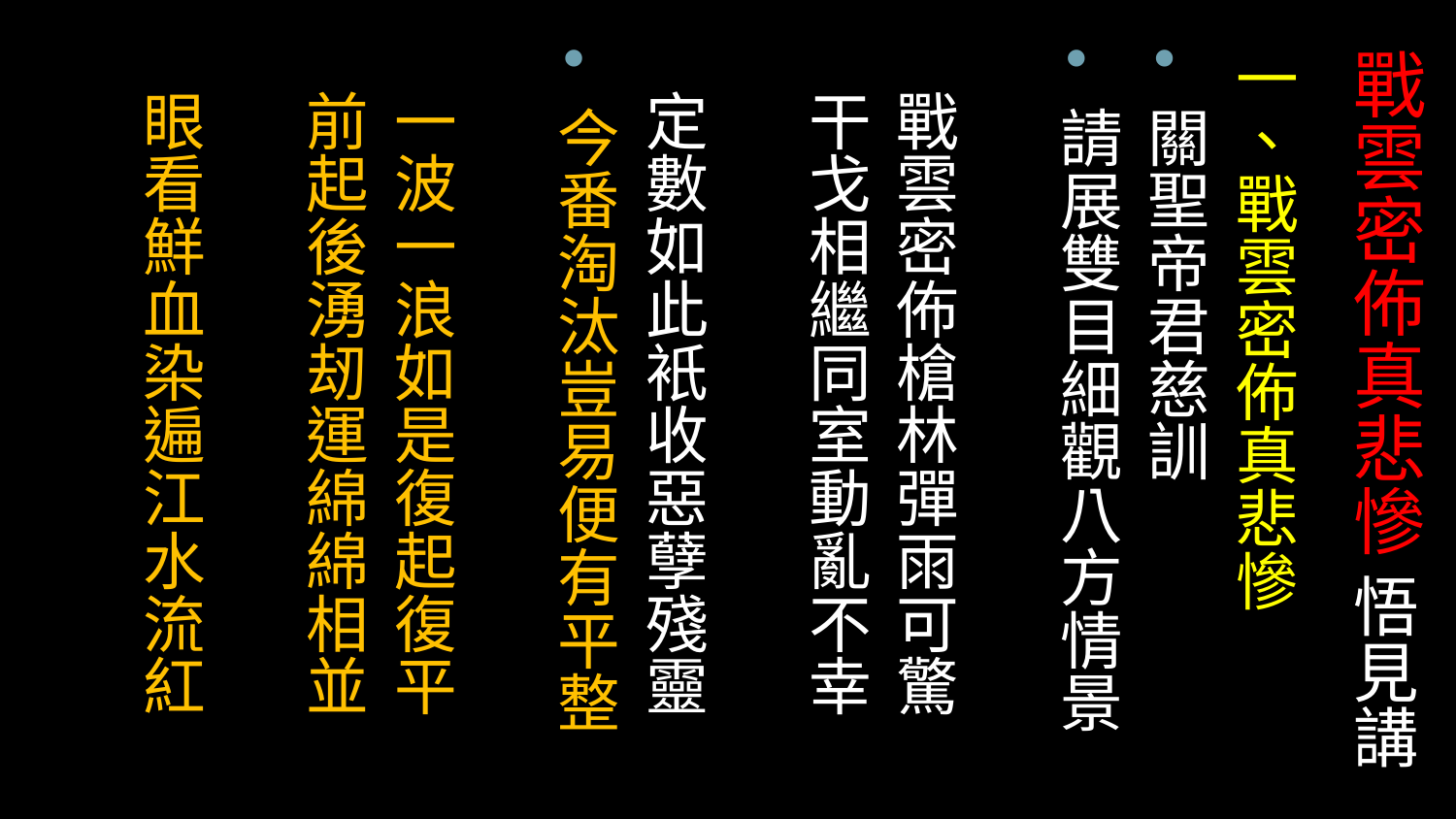

# 戰雲密佈真悲慘 悟見講
一、戰雲密佈真悲慘
關聖帝君慈訓
請展雙目細觀八方情景
  戰雲密佈槍林彈雨可驚
  干戈相繼同室動亂不幸
  定數如此衹收惡孽殘靈
今番淘汰豈易便有平整
  一波一浪如是復起復平
  前起後湧刼運綿綿相並
  眼看鮮血染遍江水流紅